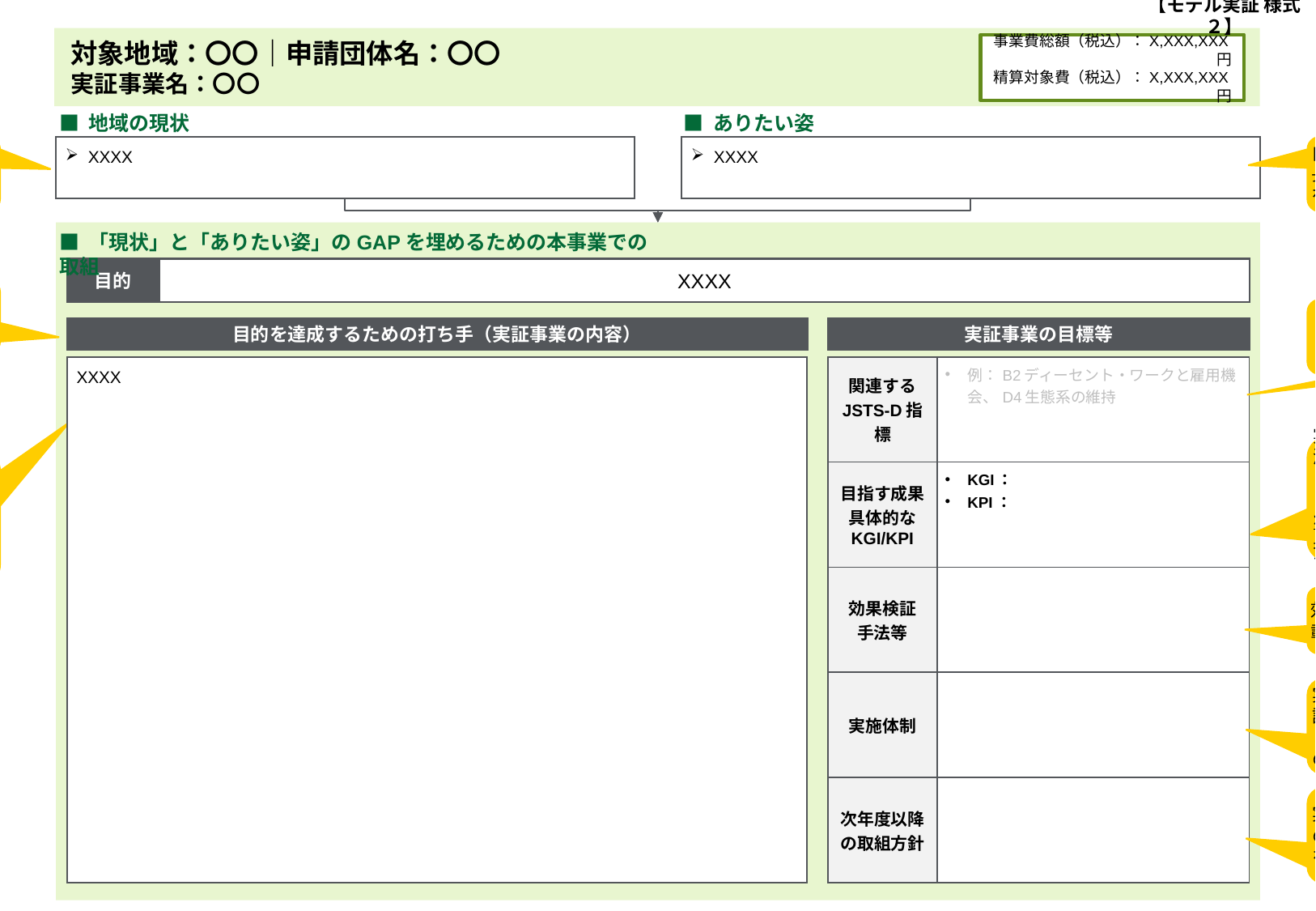

【モデル実証 様式２】
対象地域：〇〇｜申請団体名：〇〇
実証事業名：〇〇
事業費総額（税込）：X,XXX,XXX円
精算対象費（税込）：X,XXX,XXX円
■ 地域の現状
■ ありたい姿
実証事業の実施に至る経緯・地域課題を記載ください。
XXXX
XXXX
自地域の観光計画等を参考に
長期的な目線で地域が目指す姿を記載ください。

■ 「現状」と「ありたい姿」のGAPを埋めるための本事業での取組
目的
XXXX
地域の現状及びありたい姿を踏まえて、地域課題に通じる事業目的を記載してください。
「Aマネジメント」と「B,C,D」を組み合わせて記載してください。
目的を達成するための打ち手（実証事業の内容）
実証事業の目標等
XXXX
| 関連する JSTS-D指標 | 例：B2ディーセント・ワークと雇用機会、D4生態系の維持 |
| --- | --- |
| 目指す成果 具体的な KGI/KPI | KGI： KPI： |
| 効果検証 手法等 |  |
| 実施体制 |  |
| 次年度以降 の取組方針 |  |
実証事業を通じて目指す成果、測定可能なKGI/KPIを記載ください。
（KPIは実証期間内に測定可能なもの、かつ実証事業の達成成果を定量的に測定できるものとすること）
現状の背景や課題と、それに対し行う実証事業の内容、事業によりどのような成果を目指すのか、図表等を活用して分かりやすく（いつ、どこで、なにを、どのように実施するのか等）記載ください
効果検証に係る手法を具体的に記載してください。
実施主体、関連団体、主要な委託先等を記載してください。
また、本事業に参画する事業者の役割も記載してください。
実証事業を踏まえ、次年度以降のどのような取組に繋げるのかを記載してください。